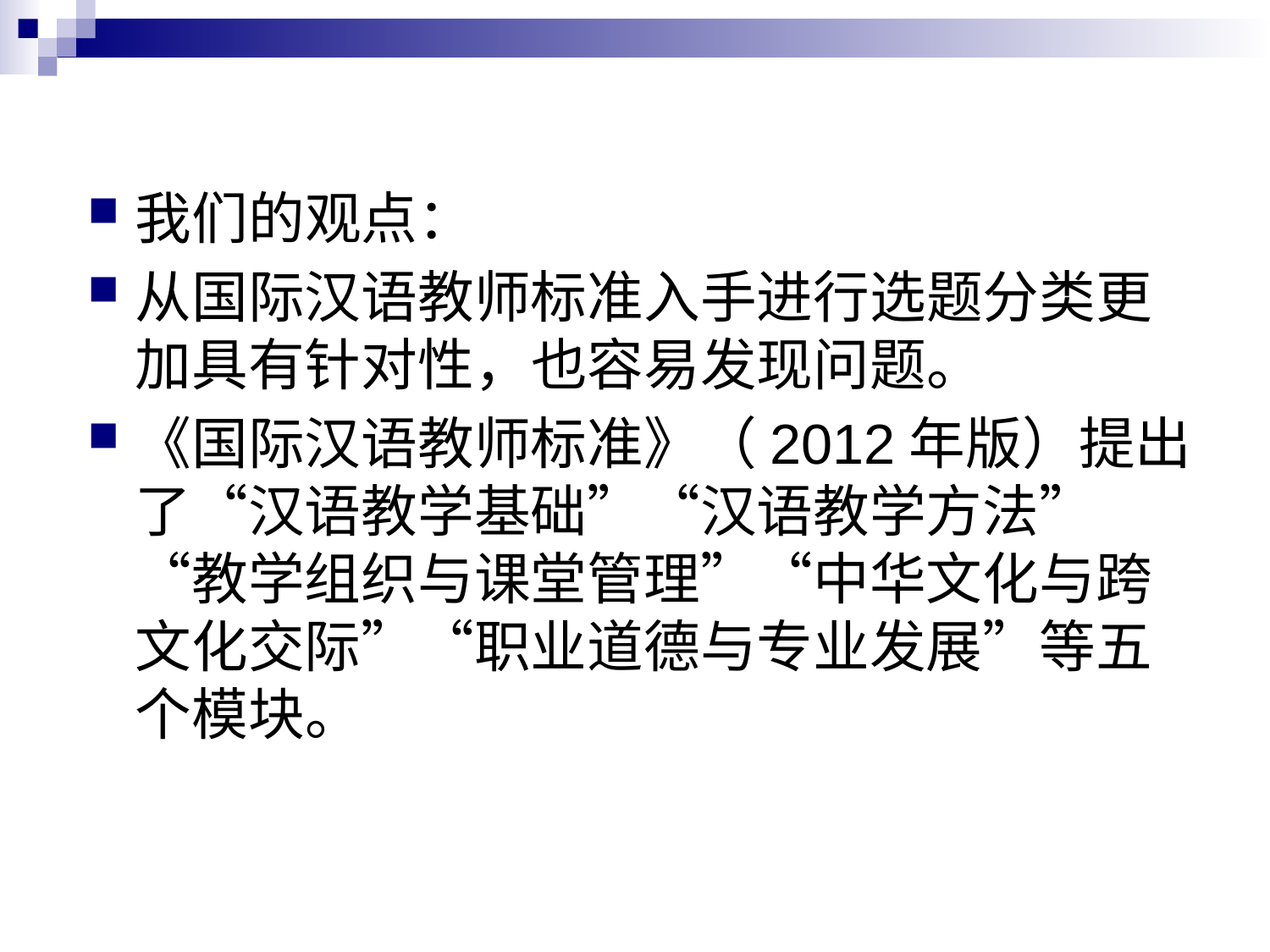

我们的观点：
从国际汉语教师标准入手进行选题分类更加具有针对性，也容易发现问题。
《国际汉语教师标准》（2012年版）提出了“汉语教学基础”“汉语教学方法”“教学组织与课堂管理”“中华文化与跨文化交际”“职业道德与专业发展”等五个模块。